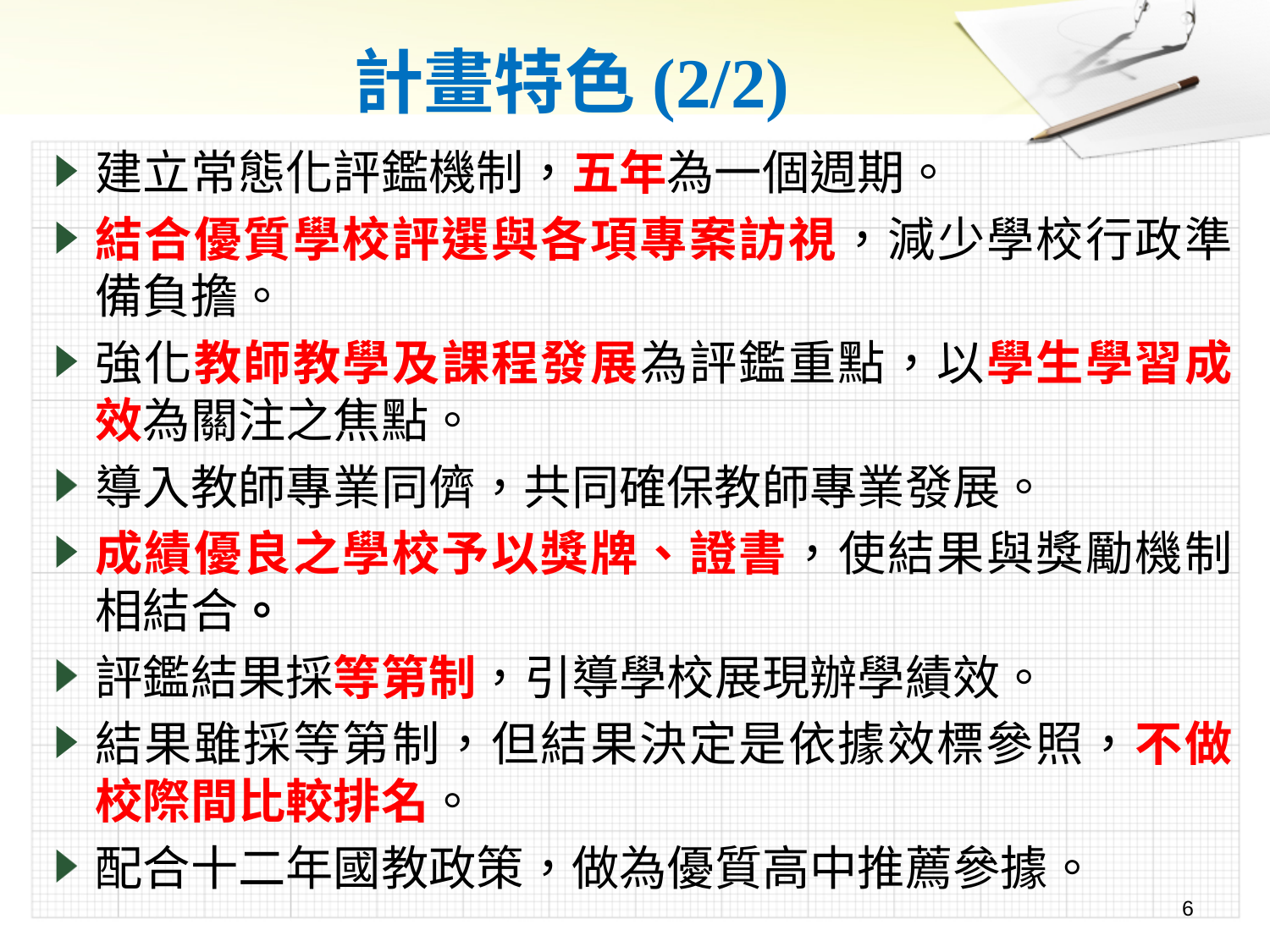

# 計畫特色(2/2)
建立常態化評鑑機制，五年為一個週期。
結合優質學校評選與各項專案訪視，減少學校行政準備負擔。
強化教師教學及課程發展為評鑑重點，以學生學習成效為關注之焦點。
導入教師專業同儕，共同確保教師專業發展。
成績優良之學校予以獎牌、證書，使結果與獎勵機制相結合。
評鑑結果採等第制，引導學校展現辦學績效。
結果雖採等第制，但結果決定是依據效標參照，不做校際間比較排名。
配合十二年國教政策，做為優質高中推薦參據。

6